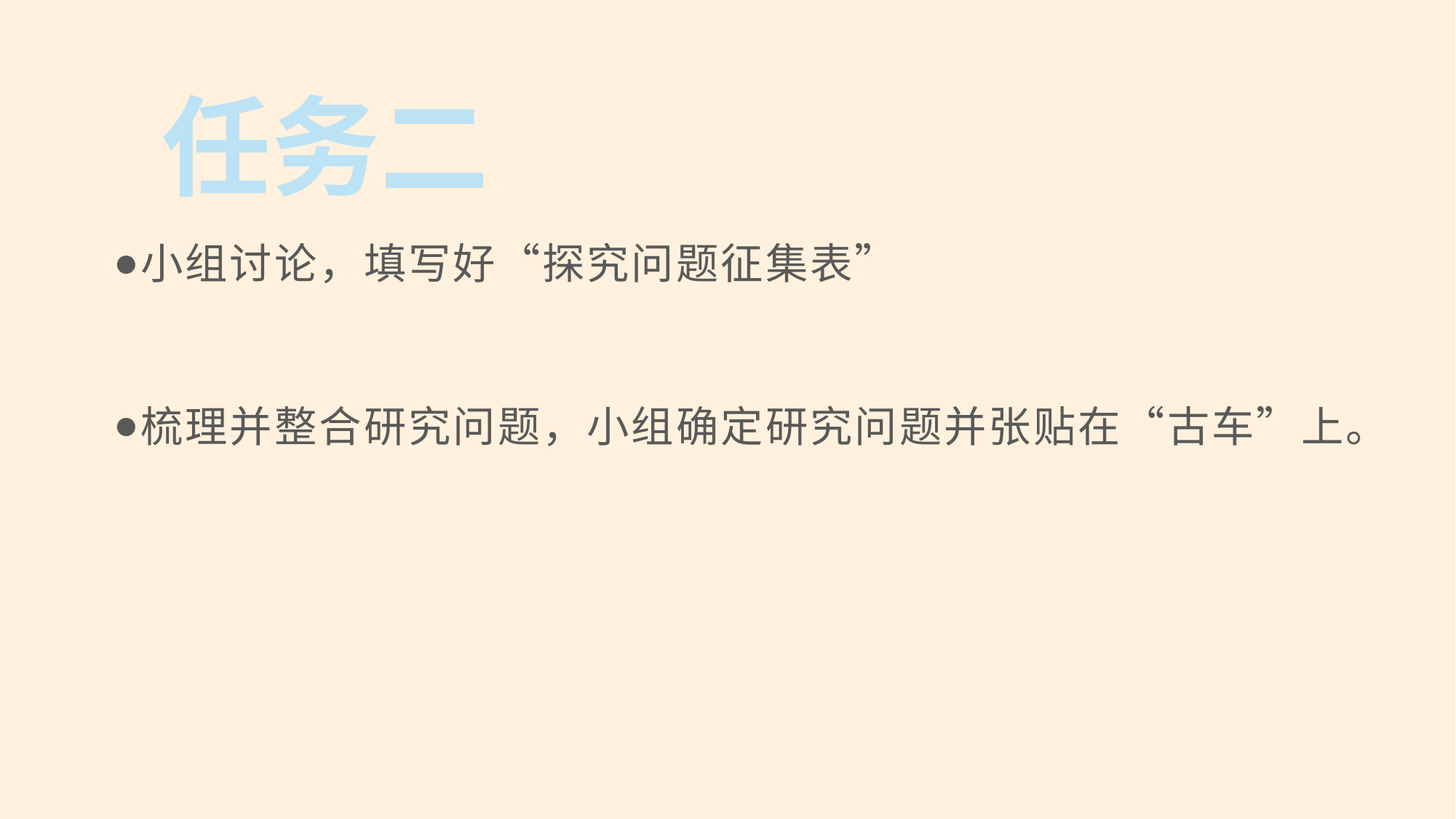

任务二
小组讨论，填写好“探究问题征集表”

梳理并整合研究问题，小组确定研究问题并张贴在“古车”上。